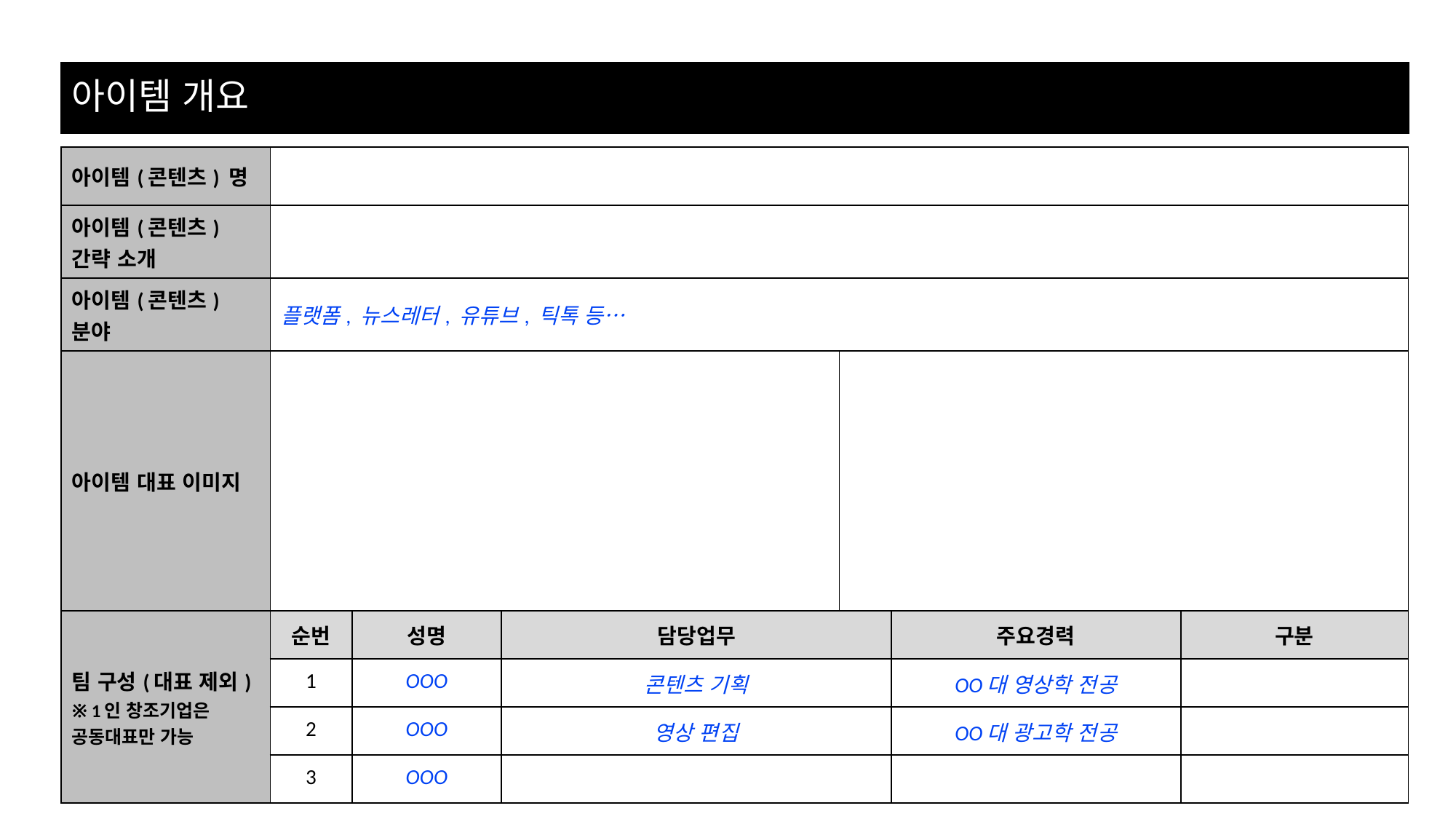

# 아이템 개요
| 아이템(콘텐츠) 명 |  |  |  |  |  |  |
| --- | --- | --- | --- | --- | --- | --- |
| 아이템(콘텐츠) 간략 소개 |  |  |  | 사업장 주소 |  |  |
| 아이템(콘텐츠) 분야 | 플랫폼, 뉴스레터, 유튜브, 틱톡 등… |  |  |  |  |  |
| 아이템 대표 이미지 |  |  |  |  |  |  |
| 팀 구성(대표 제외) ※ 1인 창조기업은 공동대표만 가능 | 순번 | 성명 | 담당업무 |  | 주요경력 | 구분 |
|  | 1 | OOO | 콘텐츠 기획 |  | OO대 영상학 전공 |  |
|  | 2 | OOO | 영상 편집 |  | OO대 광고학 전공 |  |
|  | 3 | OOO |  |  |  |  |